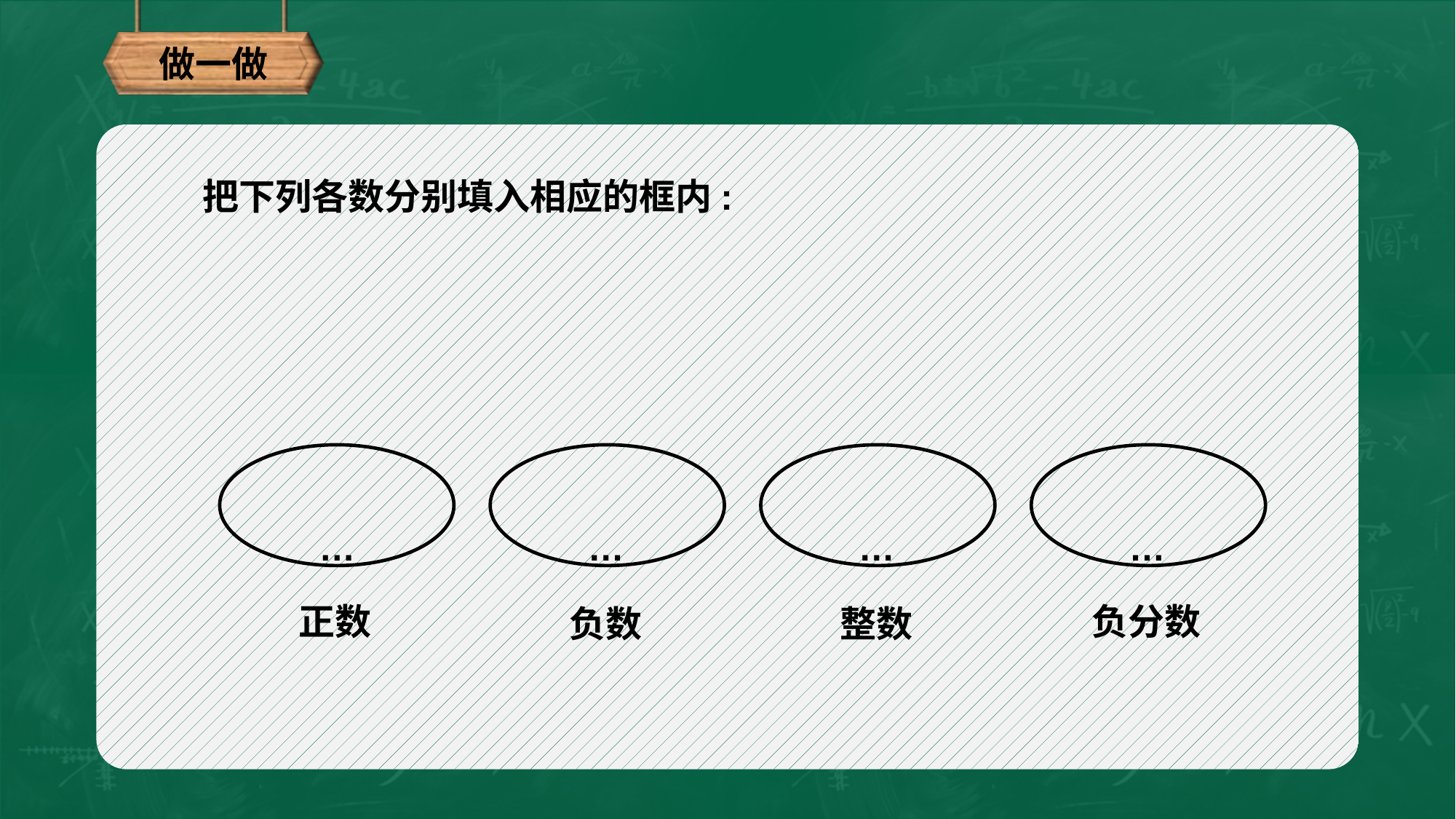

做一做
把下列各数分别填入相应的框内:

…
…
…
…
负分数
正数
负数
整数